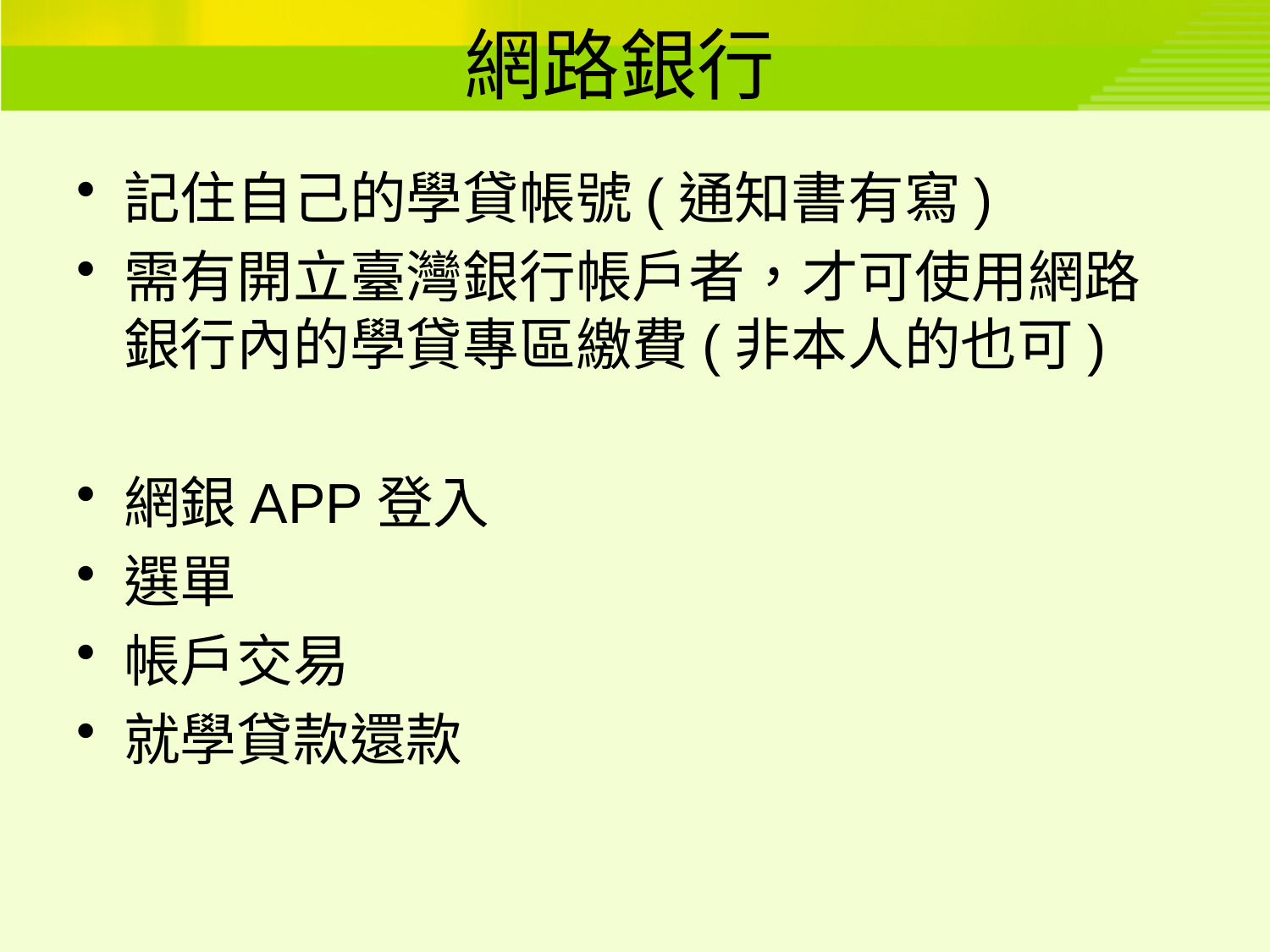

# 網路銀行
記住自己的學貸帳號(通知書有寫)
需有開立臺灣銀行帳戶者，才可使用網路銀行內的學貸專區繳費(非本人的也可)

網銀APP登入
選單
帳戶交易
就學貸款還款